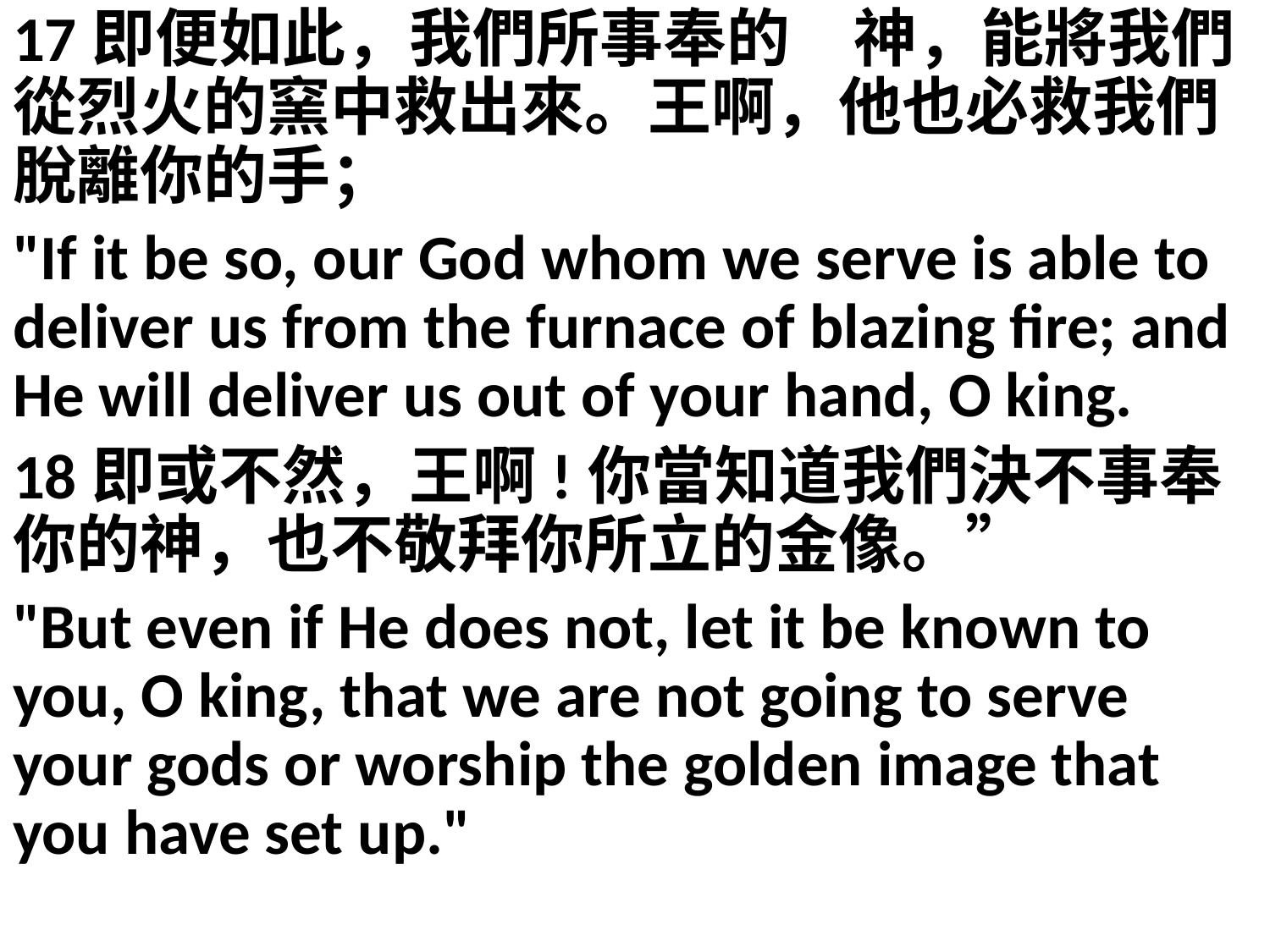

17即便如此，我們所事奉的　神，能將我們從烈火的窯中救出來。王啊，他也必救我們脫離你的手；
"If it be so, our God whom we serve is able to deliver us from the furnace of blazing fire; and He will deliver us out of your hand, O king.
18即或不然，王啊!你當知道我們決不事奉你的神，也不敬拜你所立的金像。”
"But even if He does not, let it be known to you, O king, that we are not going to serve your gods or worship the golden image that you have set up."